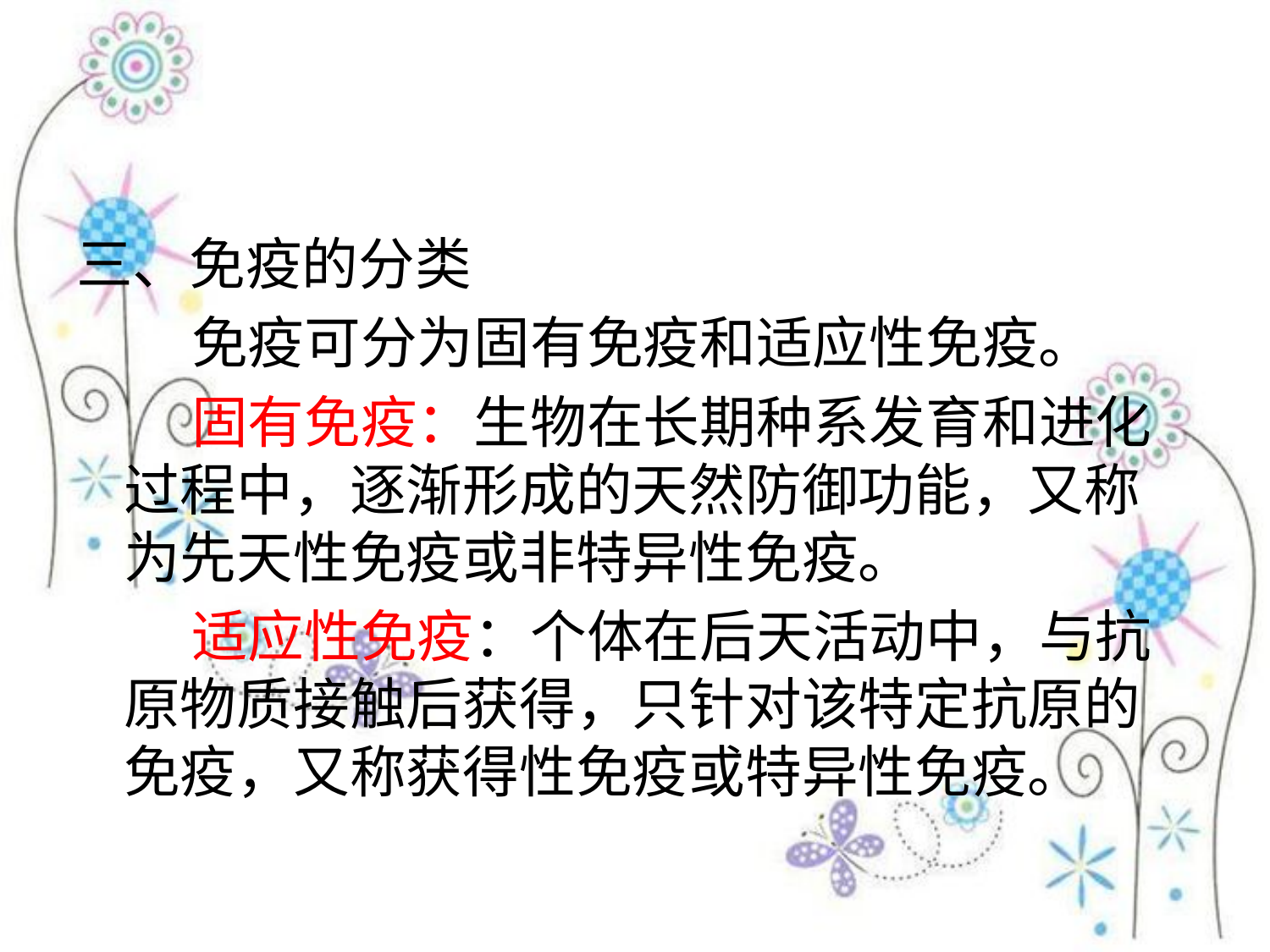

#
三、免疫的分类
        免疫可分为固有免疫和适应性免疫。
        固有免疫：生物在长期种系发育和进化过程中，逐渐形成的天然防御功能，又称为先天性免疫或非特异性免疫。
        适应性免疫：个体在后天活动中，与抗原物质接触后获得，只针对该特定抗原的免疫，又称获得性免疫或特异性免疫。